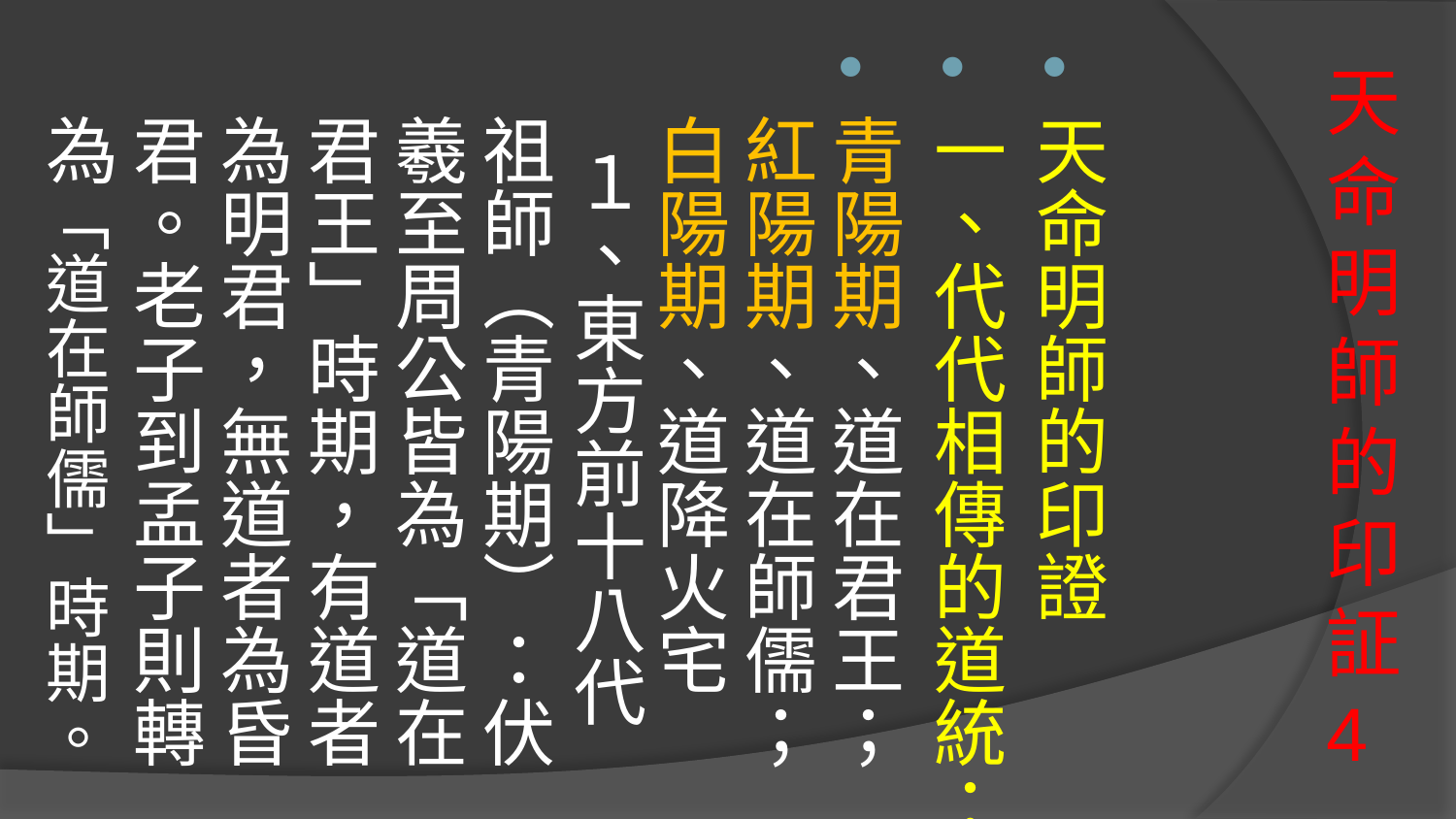

天命明師的印證
一、代代相傳的道統：
青陽期、道在君王；紅陽期、道在師儒；白陽期、道降火宅
  １、東方前十八代祖師（青陽期）：伏羲至周公皆為「道在君王」時期，有道者為明君，無道者為昏君。老子到孟子則轉為「道在師儒」時期。
# 天命明師的印証4